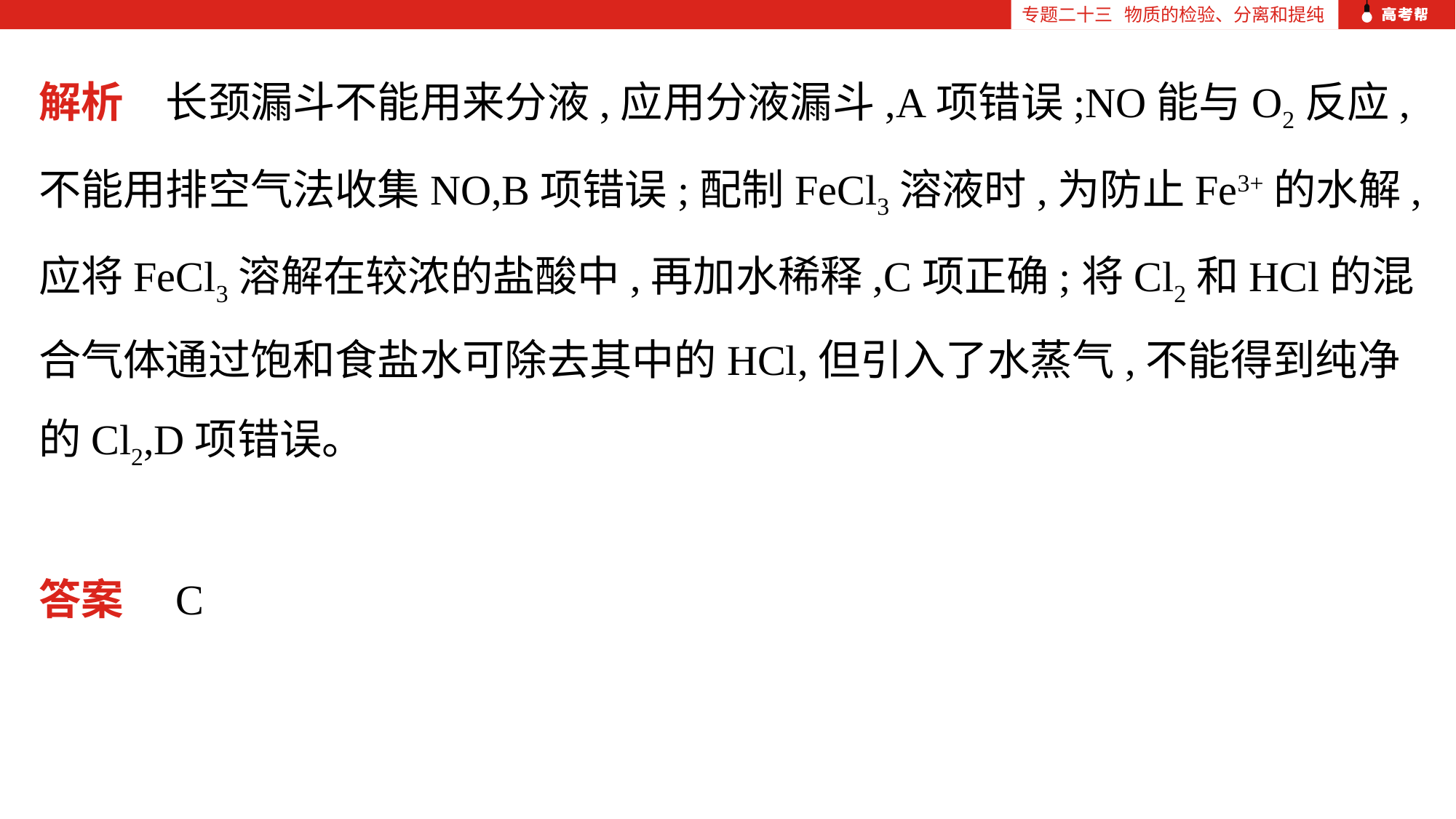

专题二十三   物质的检验、分离和提纯
解析　长颈漏斗不能用来分液,应用分液漏斗,A项错误;NO能与O2反应,不能用排空气法收集NO,B项错误;配制FeCl3溶液时,为防止Fe3+的水解,应将FeCl3溶解在较浓的盐酸中,再加水稀释,C项正确;将Cl2和HCl的混合气体通过饱和食盐水可除去其中的HCl,但引入了水蒸气,不能得到纯净的Cl2,D项错误。

答案　C